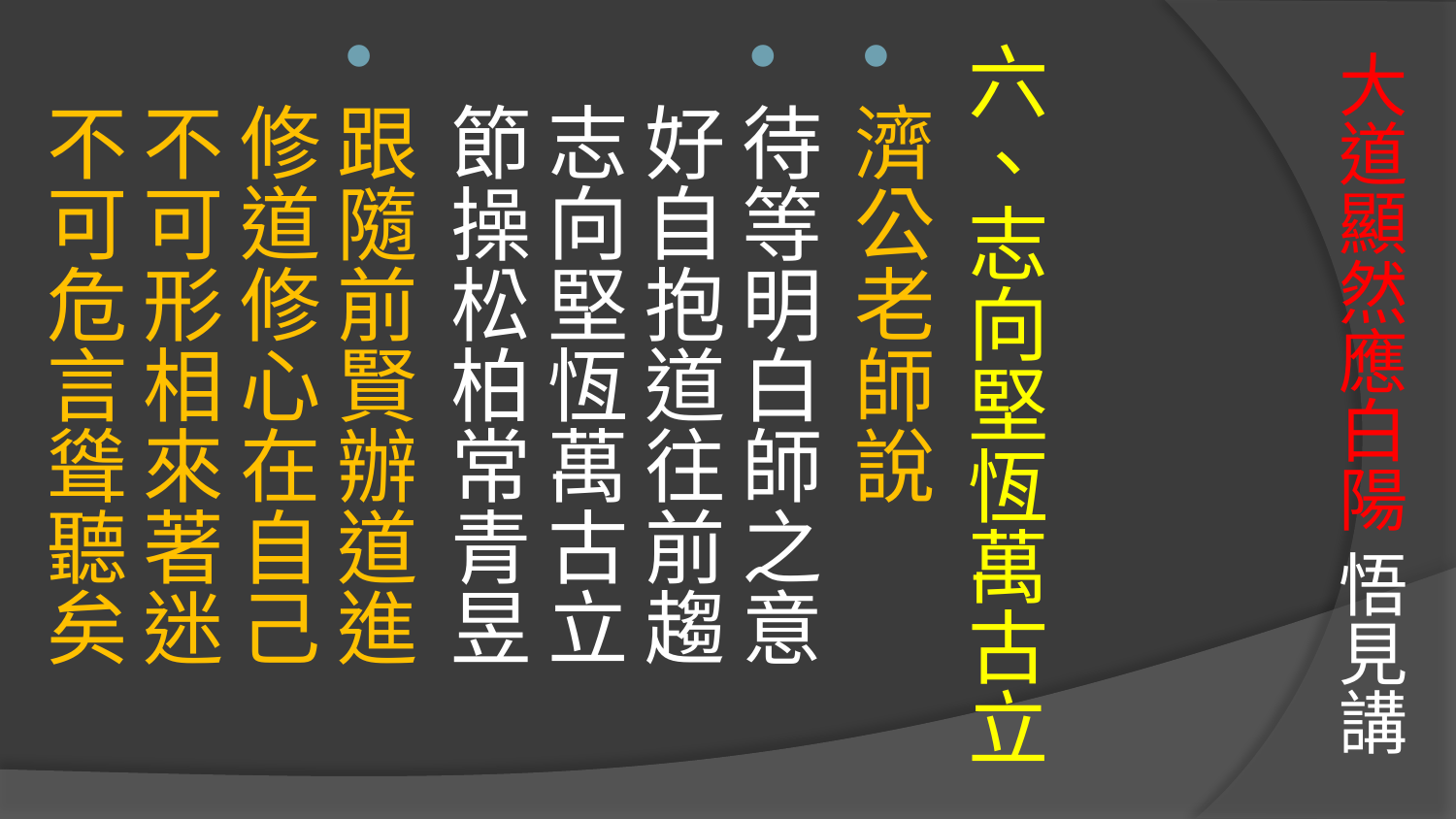

# 大道顯然應白陽 悟見講
六、志向堅恆萬古立
濟公老師說
待等明白師之意　好自抱道往前趨 
志向堅恆萬古立　節操松柏常青昱
跟隨前賢辦道進　修道修心在自己 
不可形相來著迷　不可危言聳聽矣